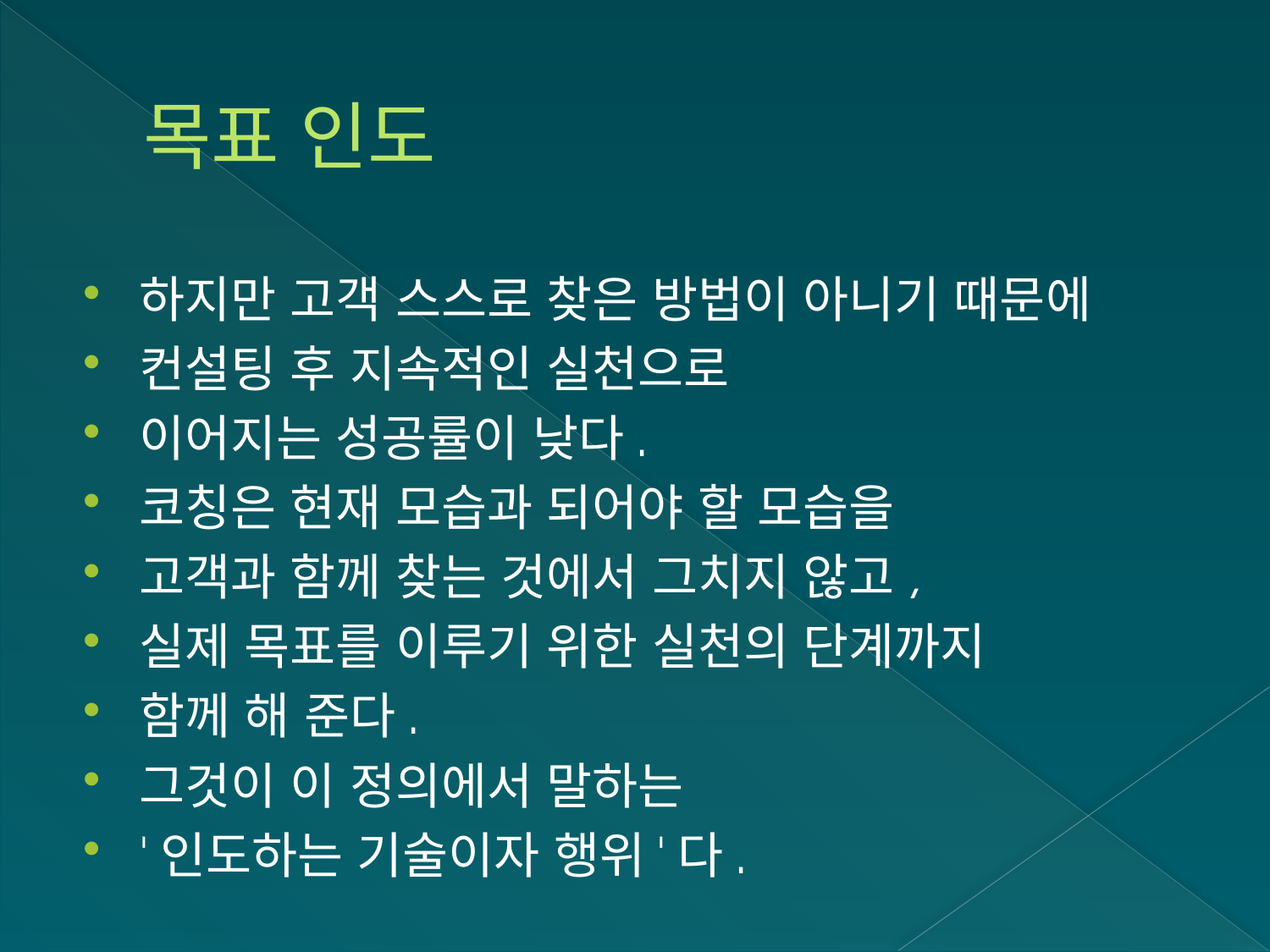

# 목표 인도
하지만 고객 스스로 찾은 방법이 아니기 때문에
컨설팅 후 지속적인 실천으로
이어지는 성공률이 낮다.
코칭은 현재 모습과 되어야 할 모습을
고객과 함께 찾는 것에서 그치지 않고,
실제 목표를 이루기 위한 실천의 단계까지
함께 해 준다.
그것이 이 정의에서 말하는
'인도하는 기술이자 행위'다.